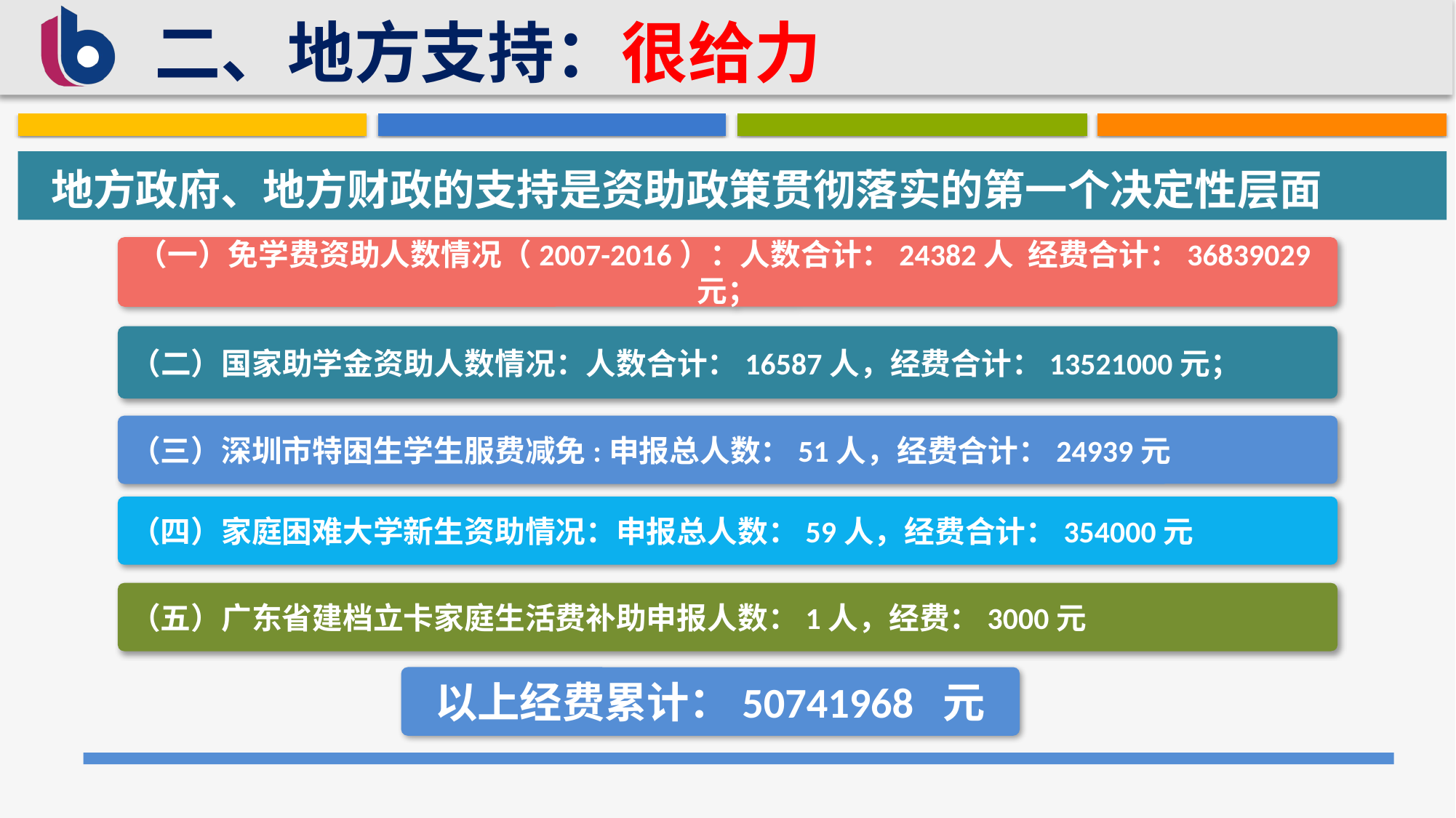

二、地方支持：很给力

地方政府、地方财政的支持是资助政策贯彻落实的第一个决定性层面
（一）免学费资助人数情况（2007-2016）：人数合计：24382人  经费合计：36839029元；
（二）国家助学金资助人数情况：人数合计：16587人，经费合计：13521000元；
（三）深圳市特困生学生服费减免:申报总人数：51人，经费合计：24939元
（四）家庭困难大学新生资助情况：申报总人数：59人，经费合计：354000元
（五）广东省建档立卡家庭生活费补助申报人数：1人，经费：3000元
以上经费累计：50741968  元